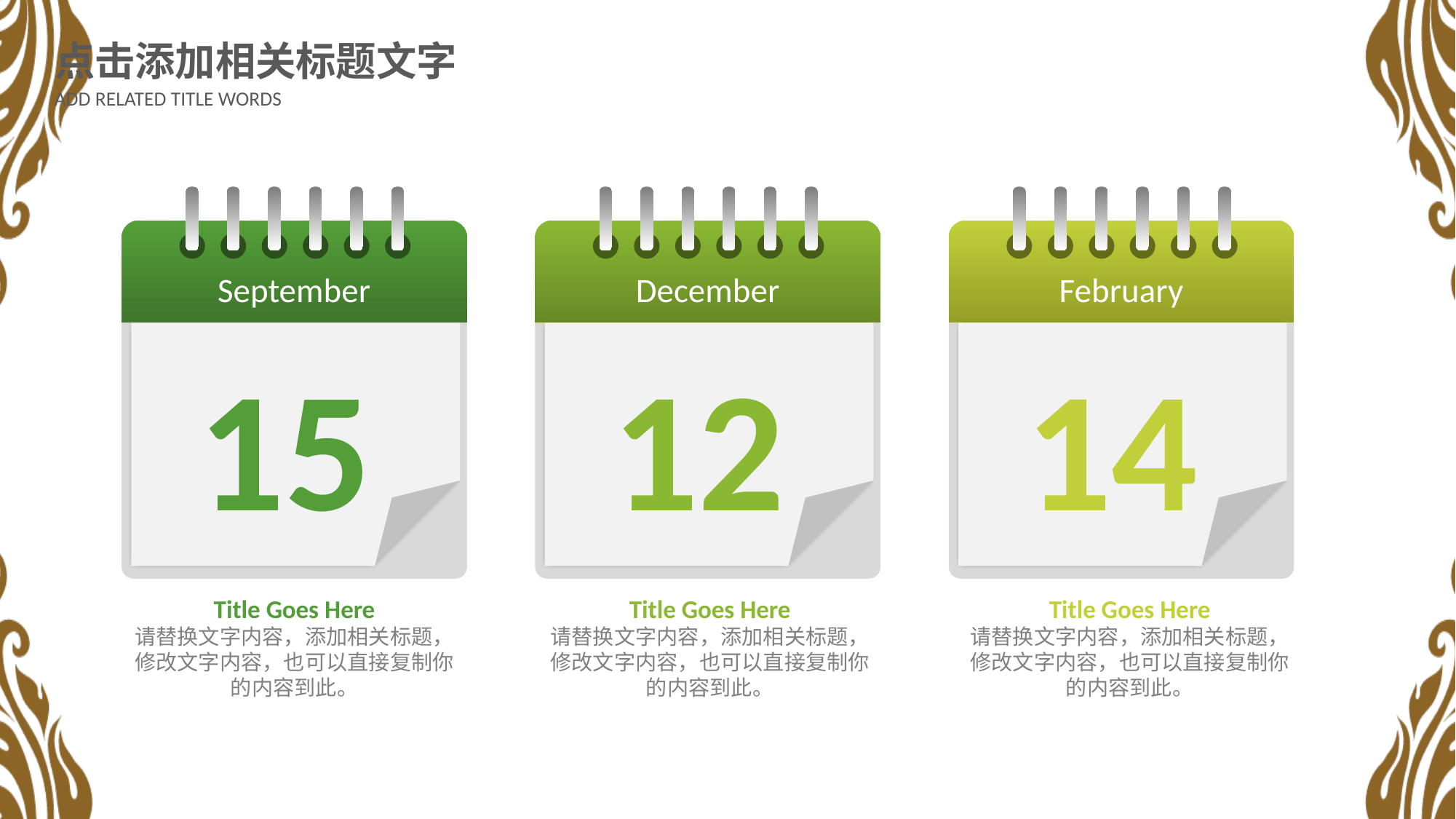

点击添加相关标题文字
ADD RELATED TITLE WORDS

September
December
February
15
12
14
Title Goes Here
请替换文字内容，添加相关标题，修改文字内容，也可以直接复制你的内容到此。
Title Goes Here
请替换文字内容，添加相关标题，修改文字内容，也可以直接复制你的内容到此。
Title Goes Here
请替换文字内容，添加相关标题，修改文字内容，也可以直接复制你的内容到此。